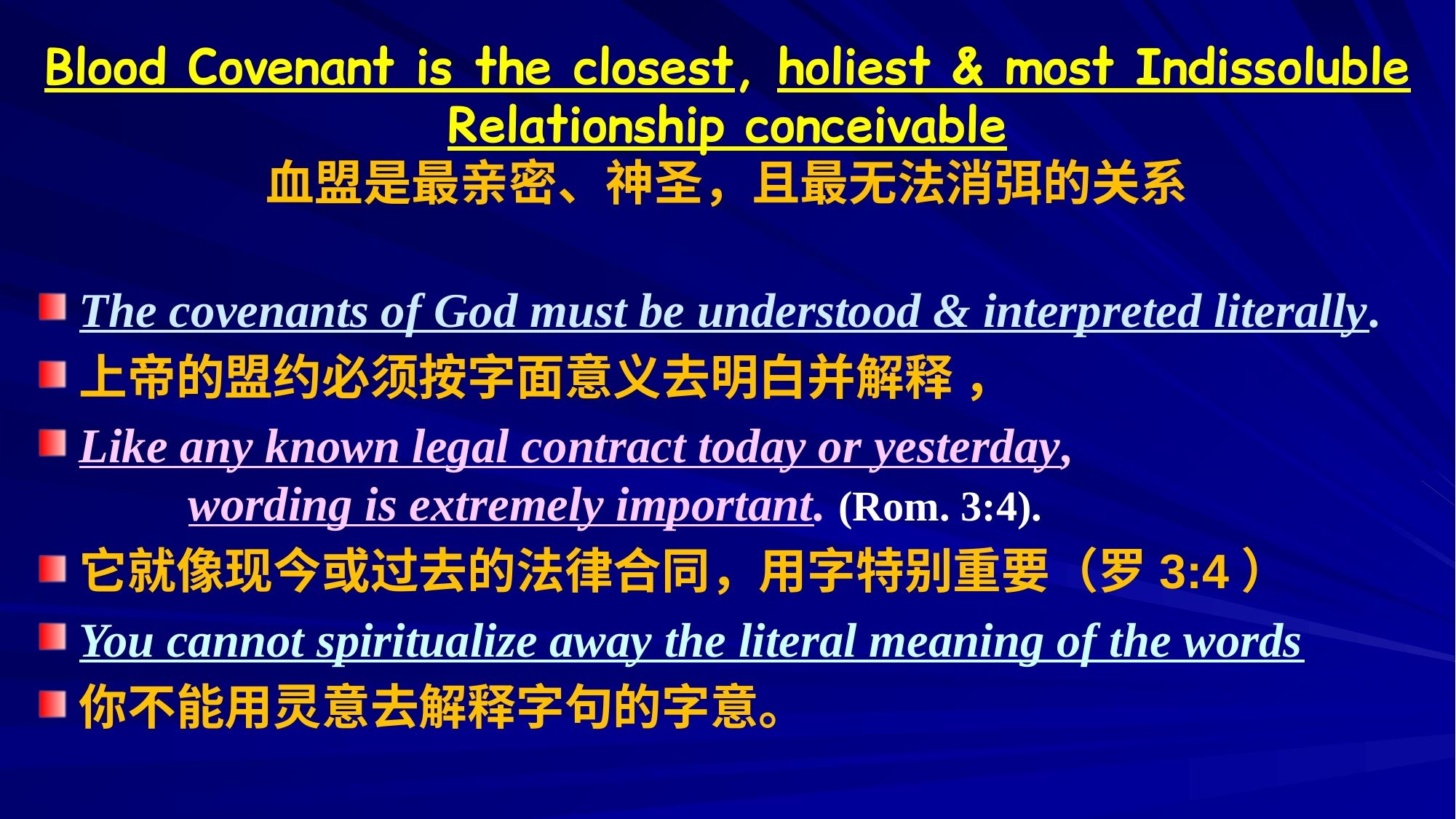

# Blood Covenant is the closest, holiest & most Indissoluble Relationship conceivable 血盟是最亲密、神圣，且最无法消弭的关系
The covenants of God must be understood & interpreted literally.
上帝的盟约必须按字面意义去明白并解释 ，
Like any known legal contract today or yesterday, 				wording is extremely important. (Rom. 3:4).
它就像现今或过去的法律合同，用字特别重要（罗3:4）
You cannot spiritualize away the literal meaning of the words
你不能用灵意去解释字句的字意。